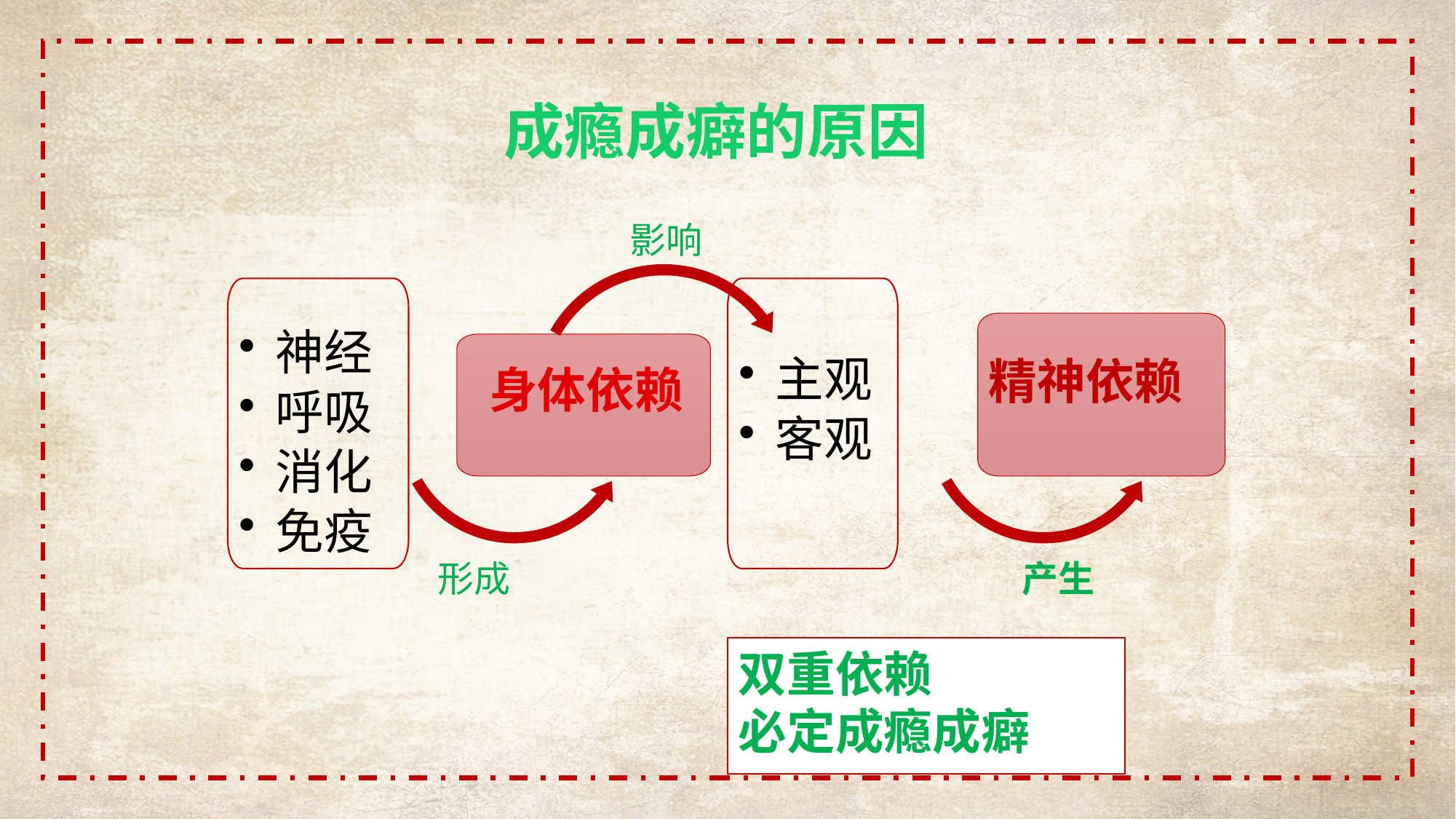

成瘾成癖的原因
影响

神经
呼吸
消化
免疫

主观
客观

精神依赖
身体依赖

产生
形成
双重依赖
必定成瘾成癖